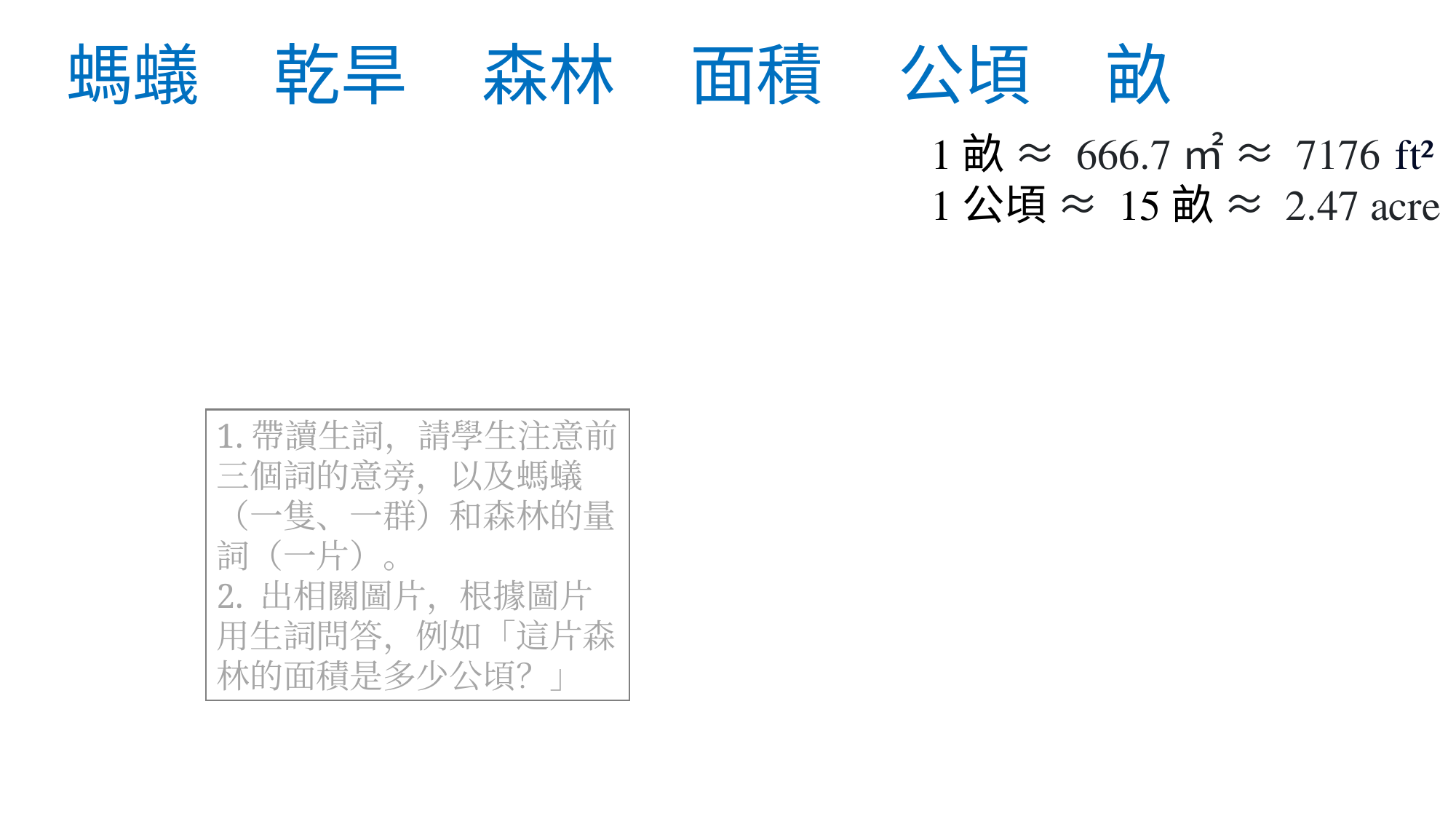

# 螞蟻     乾旱     森林     面積     公頃     畝
1畝 ≈ 666.7㎡ ≈ 7176 ft²
1公頃 ≈ 15畝 ≈ 2.47 acre
1.帶讀生詞，請學生注意前三個詞的意旁，以及螞蟻（一隻、一群）和森林的量詞（一片）。
2. 出相關圖片，根據圖片用生詞問答，例如「這片森林的面積是多少公頃？」